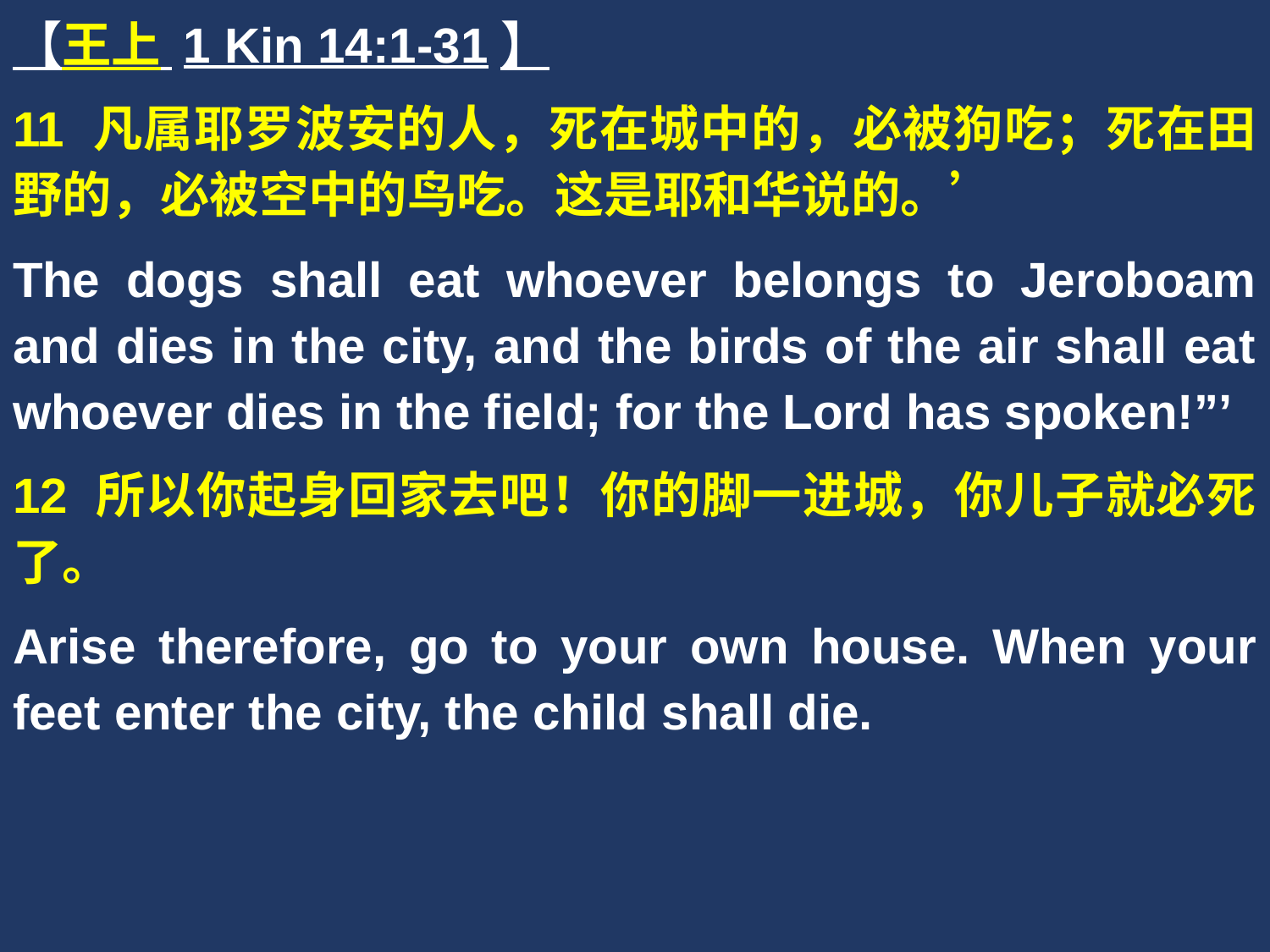

【王上 1 Kin 14:1-31】
11 凡属耶罗波安的人，死在城中的，必被狗吃；死在田野的，必被空中的鸟吃。这是耶和华说的。’
The dogs shall eat whoever belongs to Jeroboam and dies in the city, and the birds of the air shall eat whoever dies in the field; for the Lord has spoken!”’
12 所以你起身回家去吧！你的脚一进城，你儿子就必死了。
Arise therefore, go to your own house. When your feet enter the city, the child shall die.